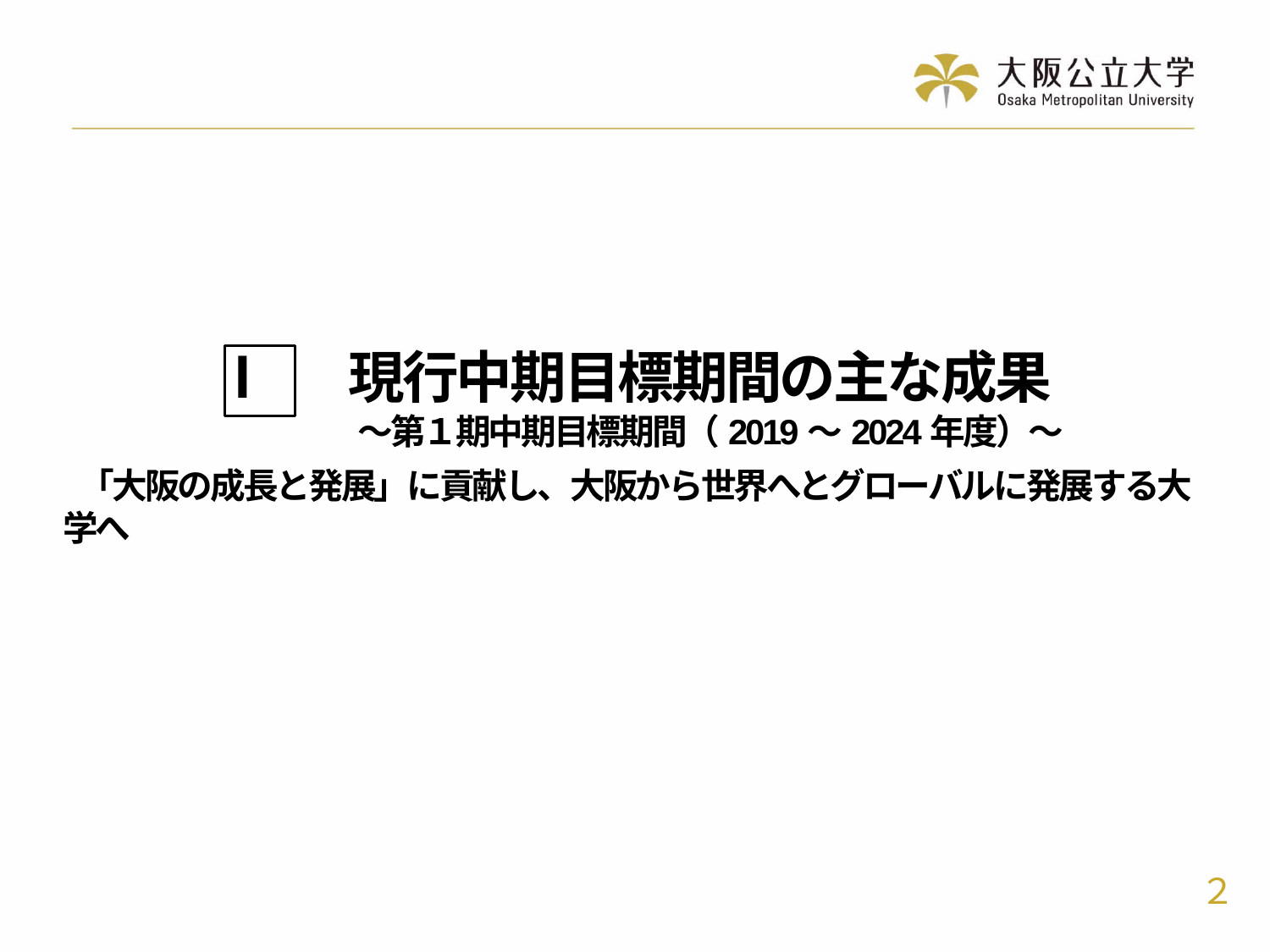

Ⅰ　 現行中期目標期間の主な成果
　　　　　～第１期中期目標期間（2019～2024年度）～

 「大阪の成長と発展」に貢献し、大阪から世界へとグローバルに発展する大学へ
２